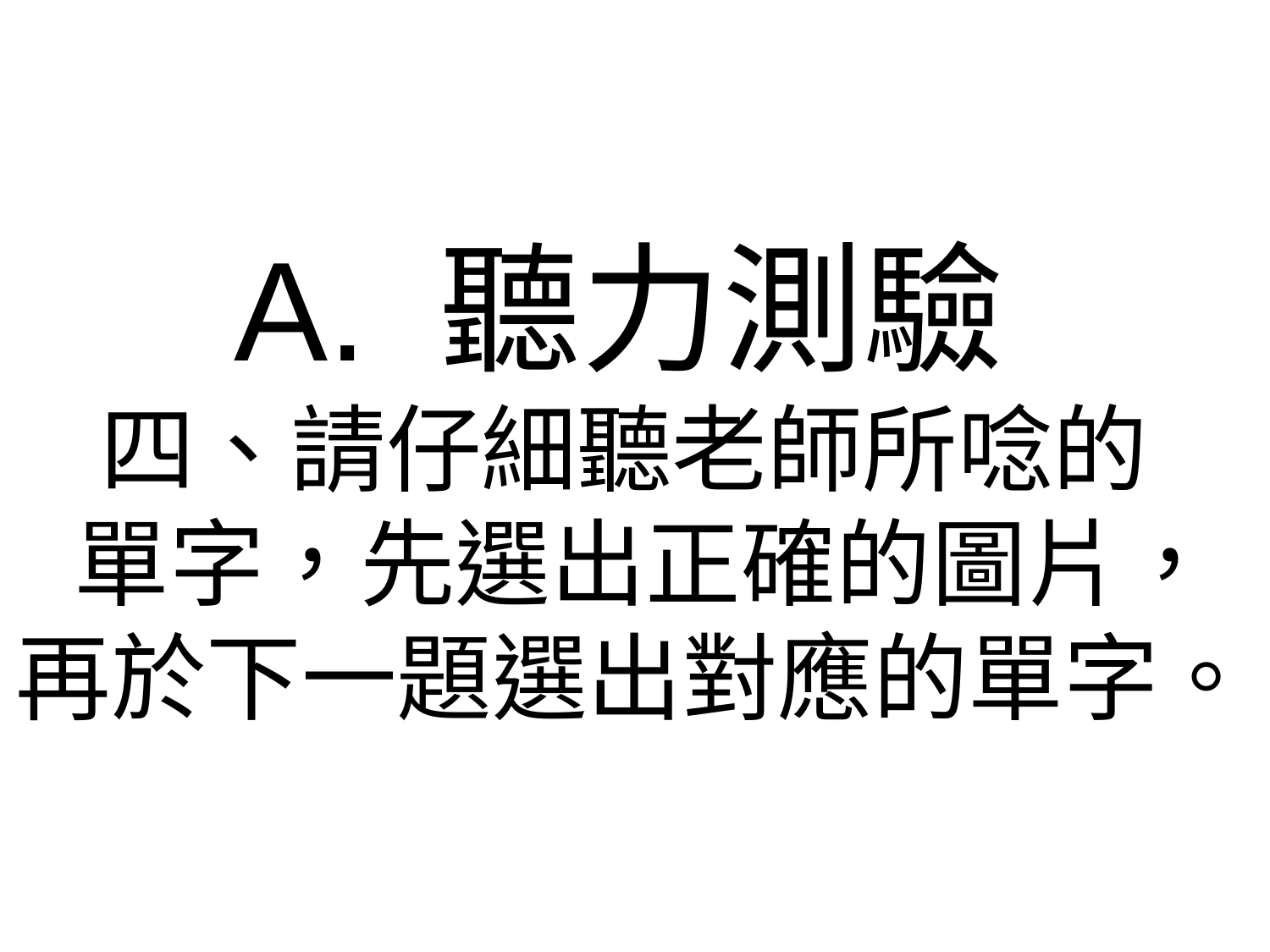

# A. 聽力測驗 四、請仔細聽老師所唸的 單字，先選出正確的圖片，再於下一題選出對應的單字。